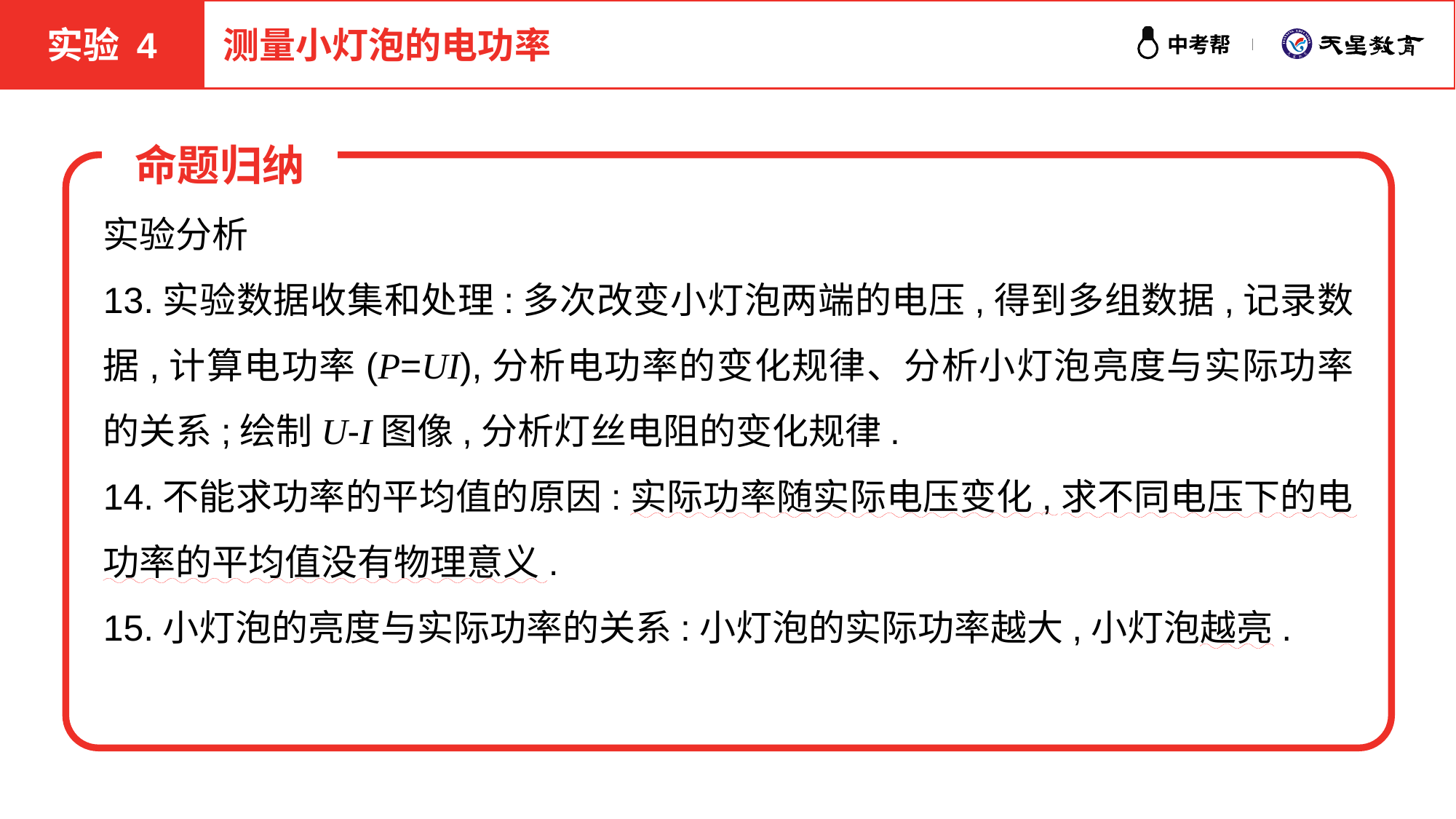

实验 4
测量小灯泡的电功率
命题归纳

实验分析
13.实验数据收集和处理:多次改变小灯泡两端的电压,得到多组数据,记录数据,计算电功率(P=UI),分析电功率的变化规律、分析小灯泡亮度与实际功率的关系;绘制U-I图像,分析灯丝电阻的变化规律.
14.不能求功率的平均值的原因:实际功率随实际电压变化,求不同电压下的电功率的平均值没有物理意义.
15.小灯泡的亮度与实际功率的关系:小灯泡的实际功率越大,小灯泡越亮.